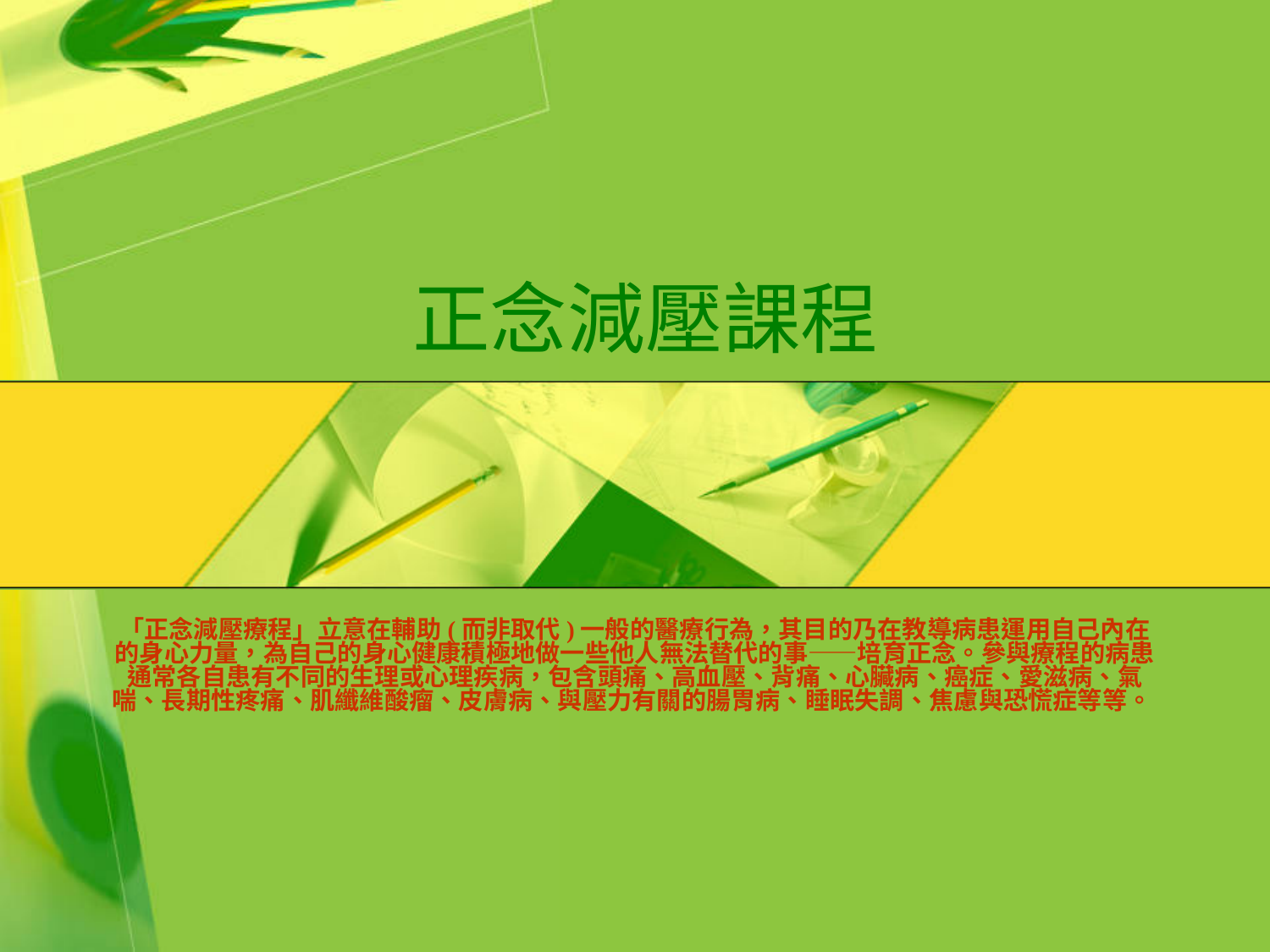

# 正念減壓課程
「正念減壓療程」立意在輔助(而非取代)一般的醫療行為，其目的乃在教導病患運用自己內在的身心力量，為自己的身心健康積極地做一些他人無法替代的事——培育正念。參與療程的病患通常各自患有不同的生理或心理疾病，包含頭痛、高血壓、背痛、心臟病、癌症、愛滋病、氣喘、長期性疼痛、肌纖維酸瘤、皮膚病、與壓力有關的腸胃病、睡眠失調、焦慮與恐慌症等等。